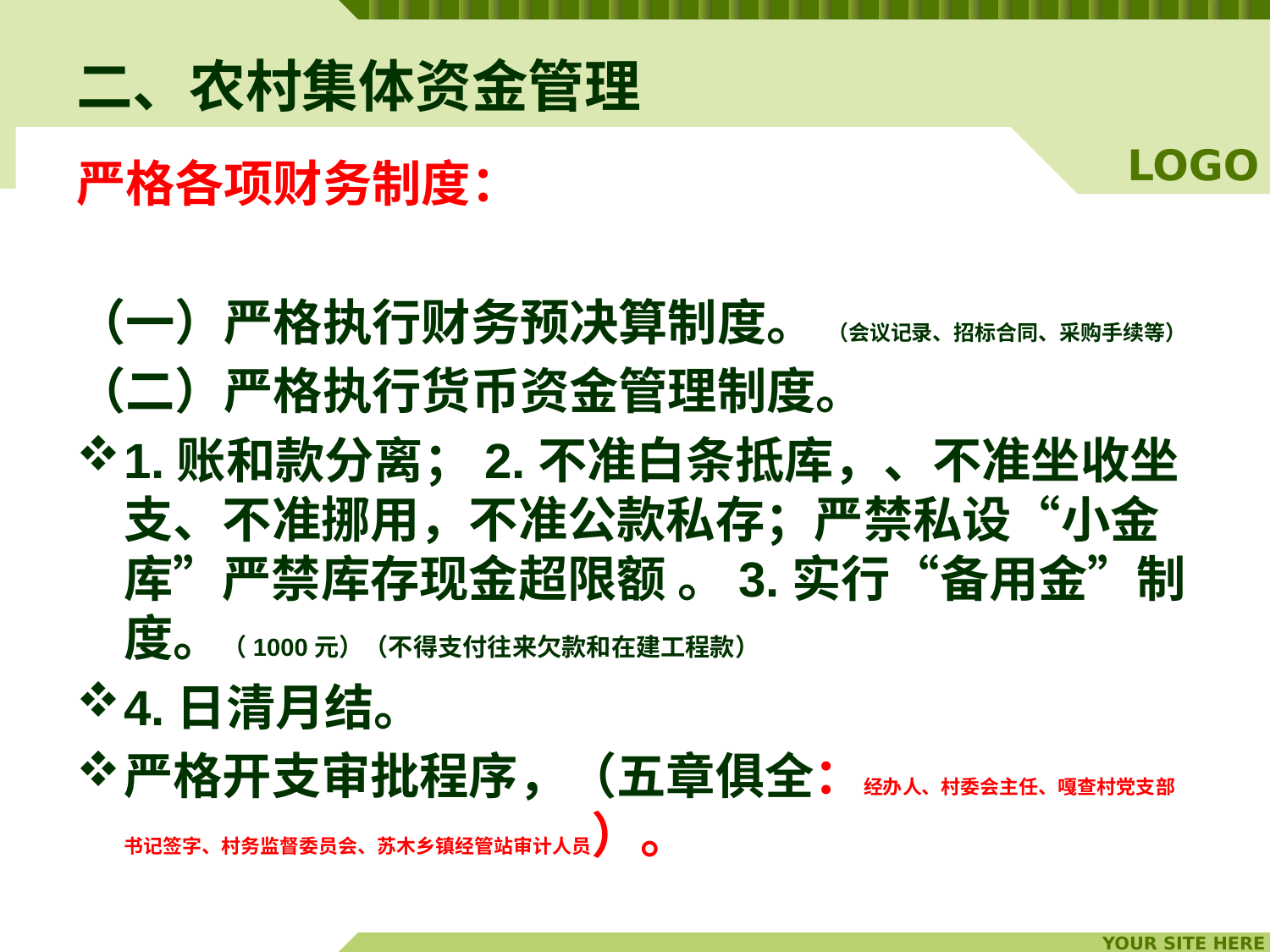

# 二、农村集体资金管理
严格各项财务制度：

（一）严格执行财务预决算制度。 （会议记录、招标合同、采购手续等）
（二）严格执行货币资金管理制度。
1.账和款分离；2.不准白条抵库，、不准坐收坐支、不准挪用，不准公款私存；严禁私设“小金库”严禁库存现金超限额 。3.实行“备用金”制度。（1000元）（不得支付往来欠款和在建工程款）
4.日清月结。
严格开支审批程序，（五章俱全：经办人、村委会主任、嘎查村党支部书记签字、村务监督委员会、苏木乡镇经管站审计人员）。